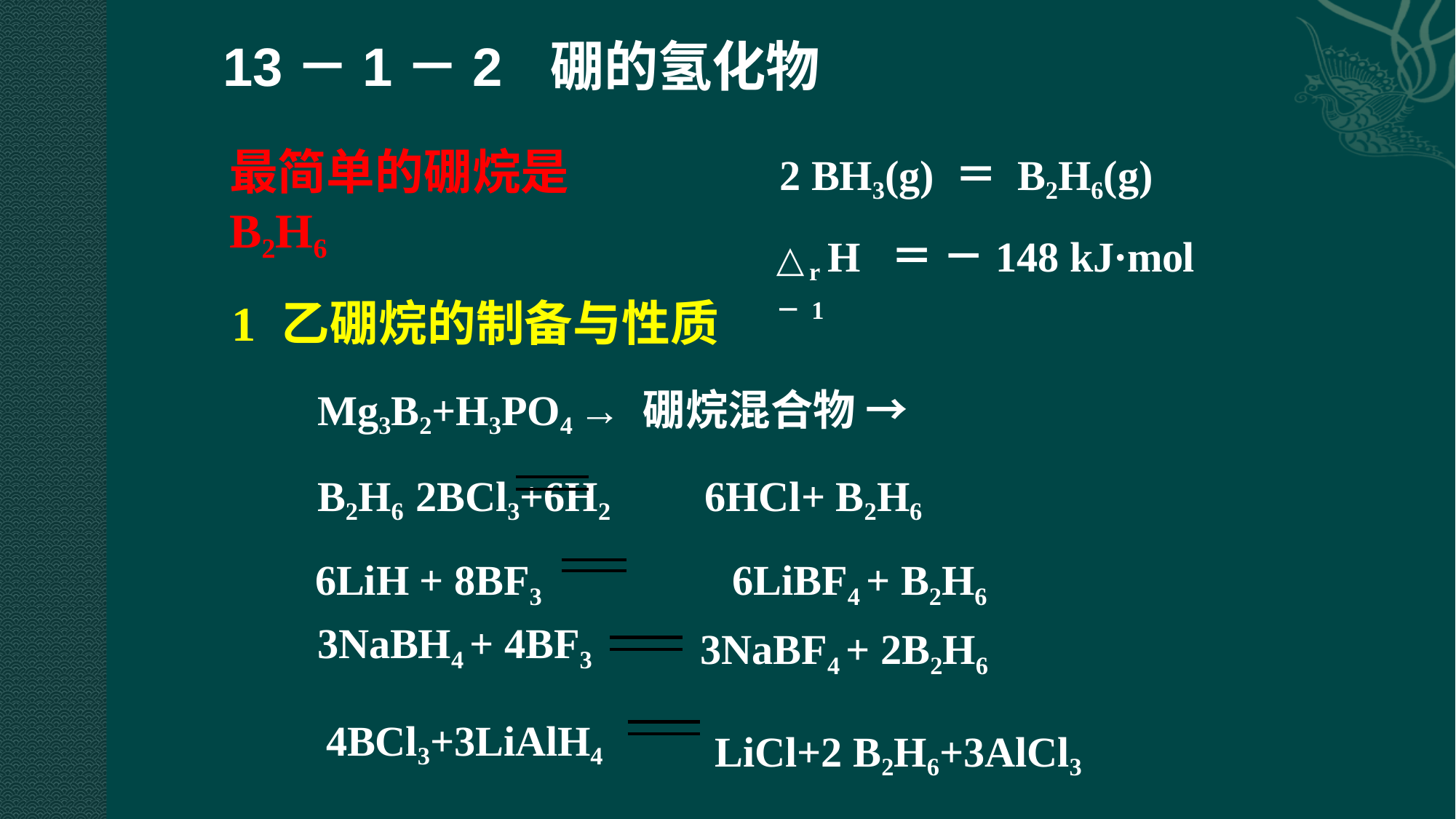

# 13－1－2	硼的氢化物
最简单的硼烷是 B2H6
2 BH3(g) ＝ B2H6(g)
△rH ＝ －148 kJ·mol－1
1	乙硼烷的制备与性质
Mg3B2+H3PO4 → 硼烷混合物 → B2H6  2BCl3+6H2	6HCl+ B2H6
6LiH + 8BF3	6LiBF4 + B2H6

3NaBF4 + 2B2H6  LiCl+2 B2H6+3AlCl3
3NaBH4 + 4BF3
4BCl3+3LiAlH4